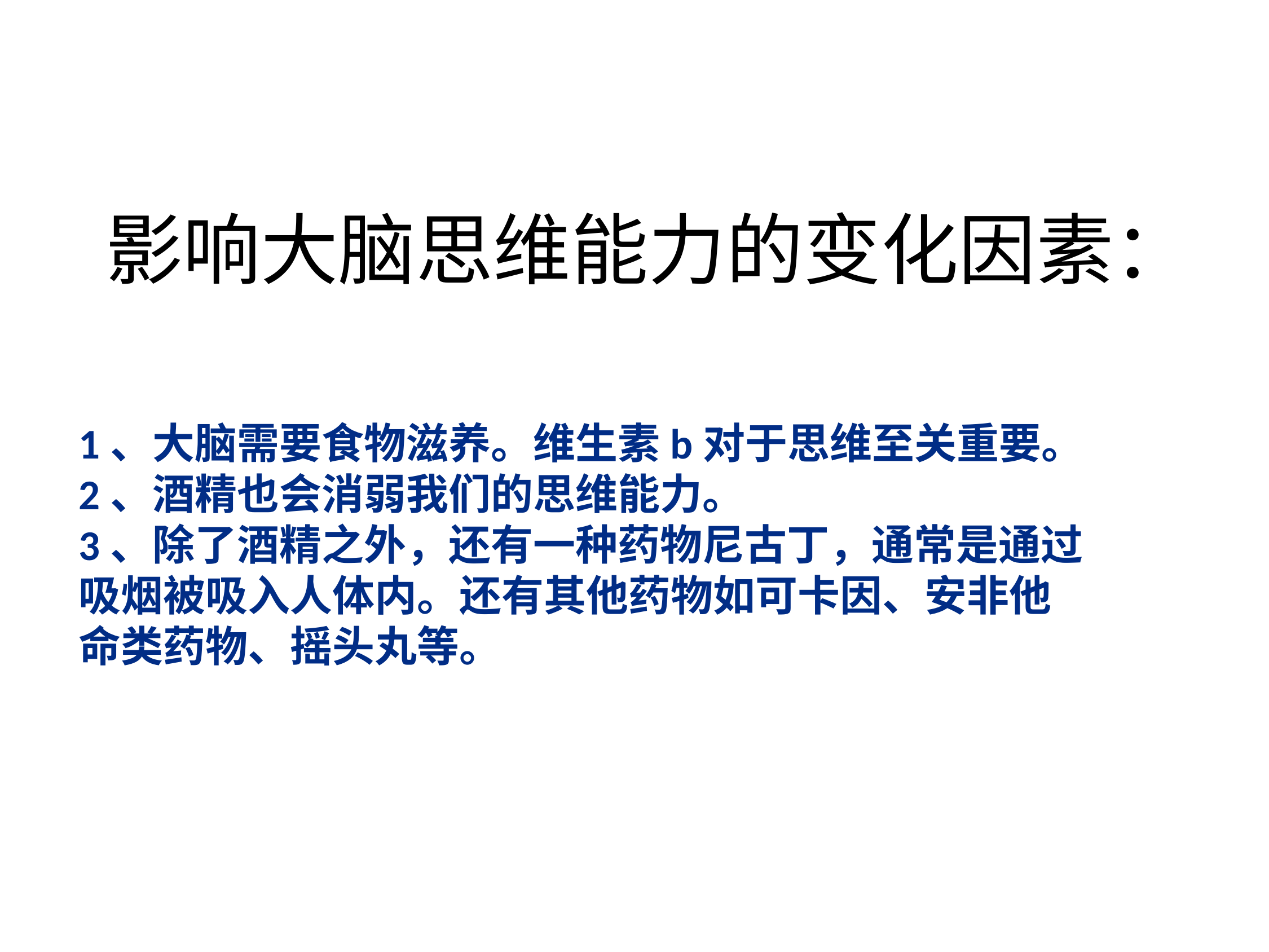

# 影响大脑思维能力的变化因素：
1、大脑需要食物滋养。维生素b对于思维至关重要。
2、酒精也会消弱我们的思维能力。
3、除了酒精之外，还有一种药物尼古丁，通常是通过吸烟被吸入人体内。还有其他药物如可卡因、安非他命类药物、摇头丸等。